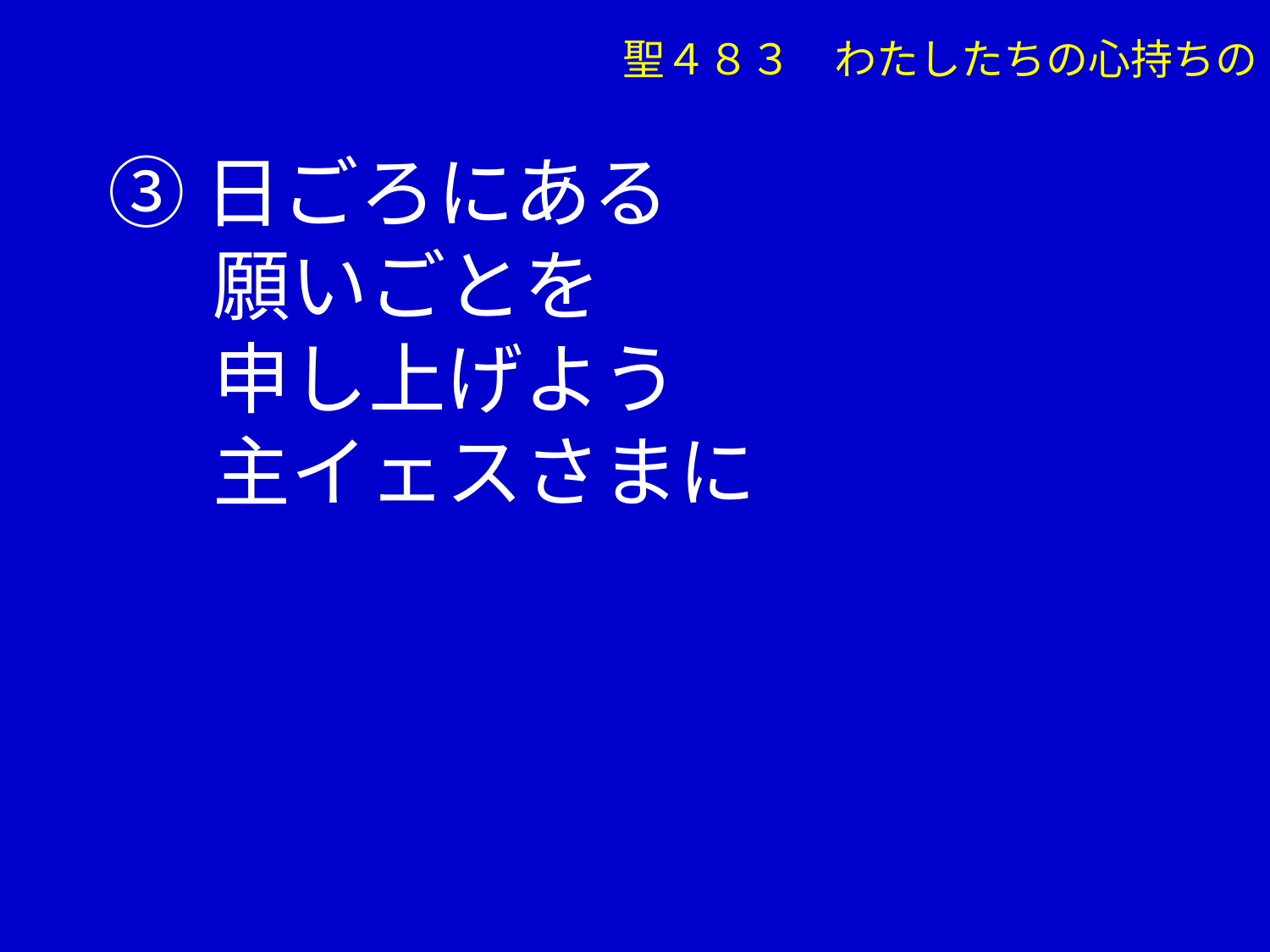

聖４８３　わたしたちの心持ちの
➂日ごろにある
     願いごとを
     申し上げよう
     主イェスさまに